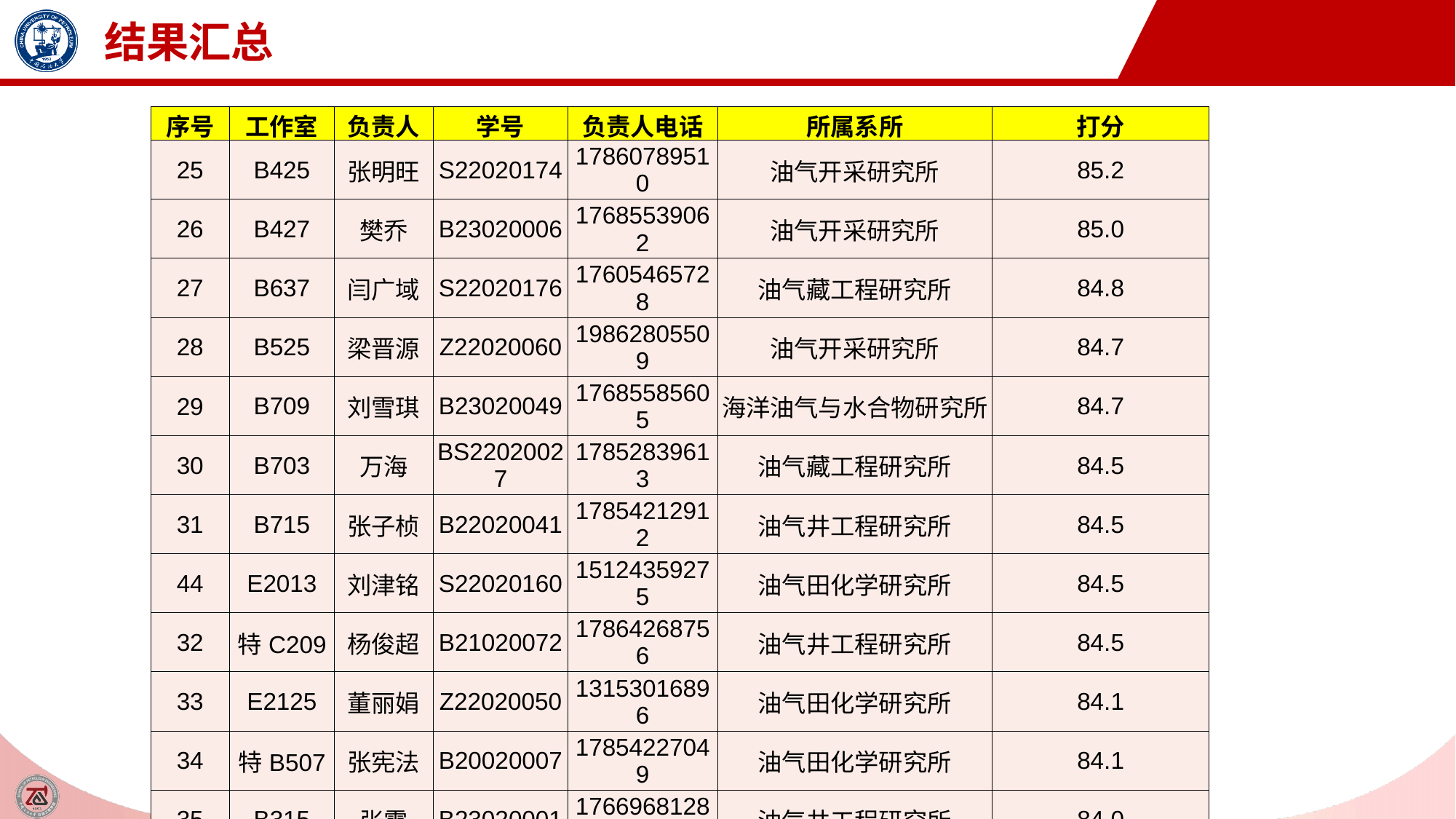

结果汇总
| 序号 | 工作室 | 负责人 | 学号 | 负责人电话 | 所属系所 | 打分 |
| --- | --- | --- | --- | --- | --- | --- |
| 25 | B425 | 张明旺 | S22020174 | 17860789510 | 油气开采研究所 | 85.2 |
| 26 | B427 | 樊乔 | B23020006 | 17685539062 | 油气开采研究所 | 85.0 |
| 27 | B637 | 闫广域 | S22020176 | 17605465728 | 油气藏工程研究所 | 84.8 |
| 28 | B525 | 梁晋源 | Z22020060 | 19862805509 | 油气开采研究所 | 84.7 |
| 29 | B709 | 刘雪琪 | B23020049 | 17685585605 | 海洋油气与水合物研究所 | 84.7 |
| 30 | B703 | 万海 | BS22020027 | 17852839613 | 油气藏工程研究所 | 84.5 |
| 31 | B715 | 张子桢 | B22020041 | 17854212912 | 油气井工程研究所 | 84.5 |
| 44 | E2013 | 刘津铭 | S22020160 | 15124359275 | 油气田化学研究所 | 84.5 |
| 32 | 特C209 | 杨俊超 | B21020072 | 17864268756 | 油气井工程研究所 | 84.5 |
| 33 | E2125 | 董丽娟 | Z22020050 | 13153016896 | 油气田化学研究所 | 84.1 |
| 34 | 特B507 | 张宪法 | B20020007 | 17854227049 | 油气田化学研究所 | 84.1 |
| 35 | B315 | 张震 | B23020001 | 17669681283 | 油气井工程研究所 | 84.0 |
| 36 | B617 | 张典 | Z22020029 | 15668961058 | 油气藏工程研究所 | 83.8 |
| 37 | B707 | 毕韶琨 | S22020073 | 18765775300 | 海洋油气与水合物研究所 | 83.7 |
| 38 | B727 | 王一帆 | S21020015 | 15206664495 | 油气井工程研究所 | 83.7 |
| 39 | B517 | 厉通 | Z22020078 | 19862858003 | 油气田化学研究所 | 83.5 |
| 40 | E1809 | 孙玉杰 | Z22020046 | 19862858022 | 油气藏工程研究所 | 83.5 |
| 41 | B439 | 邹浩然 | S22020173 | 18645242856 | 油气开采研究所 | 83.3 |
| 42 | B425 | 张明旺 | S22020174 | 17860789510 | 油气开采研究所 | 85.2 |